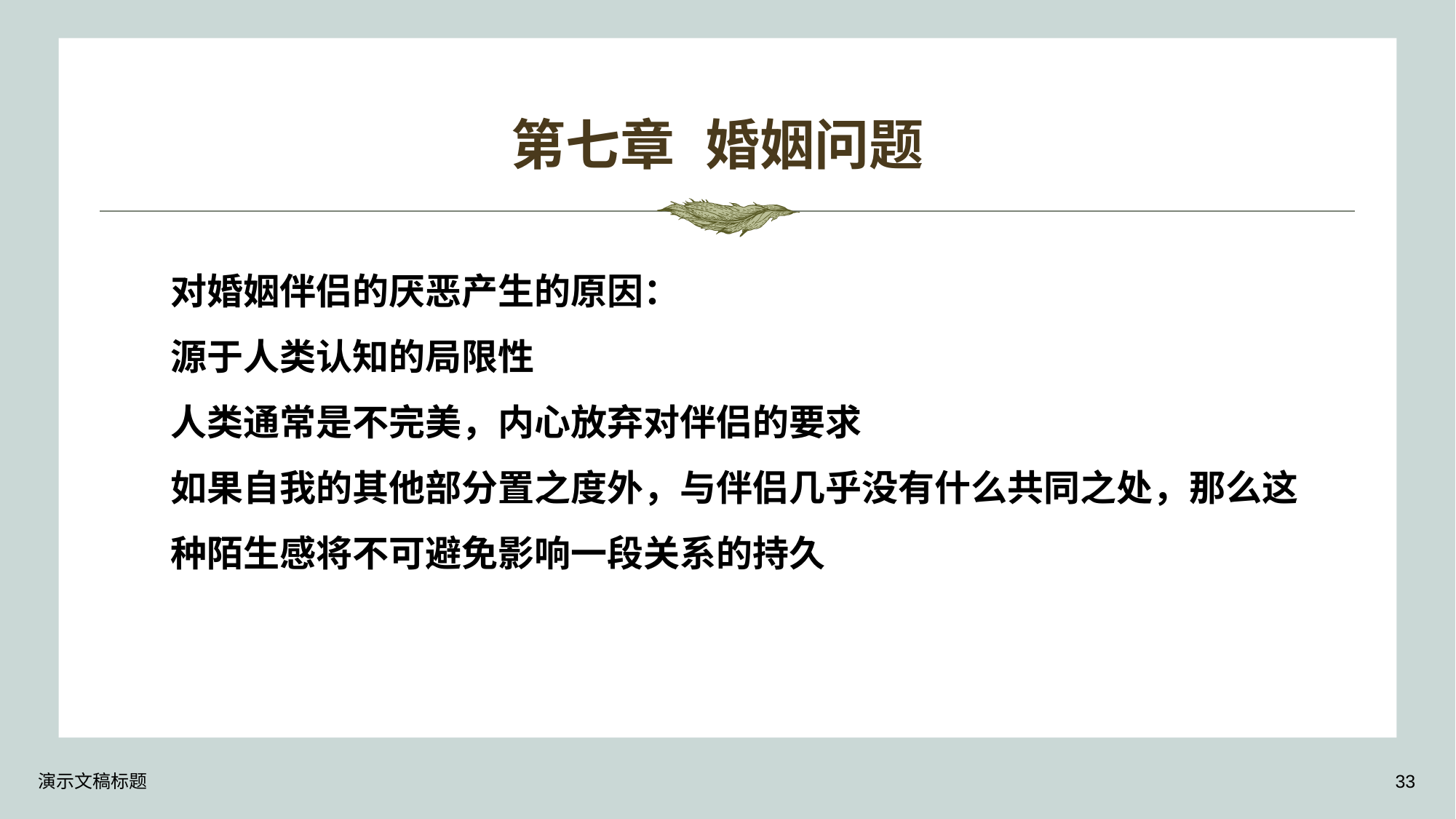

# 第七章  婚姻问题
对婚姻伴侣的厌恶产生的原因：
源于人类认知的局限性
人类通常是不完美，内心放弃对伴侣的要求
如果自我的其他部分置之度外，与伴侣几乎没有什么共同之处，那么这种陌生感将不可避免影响一段关系的持久

演示文稿标题
33